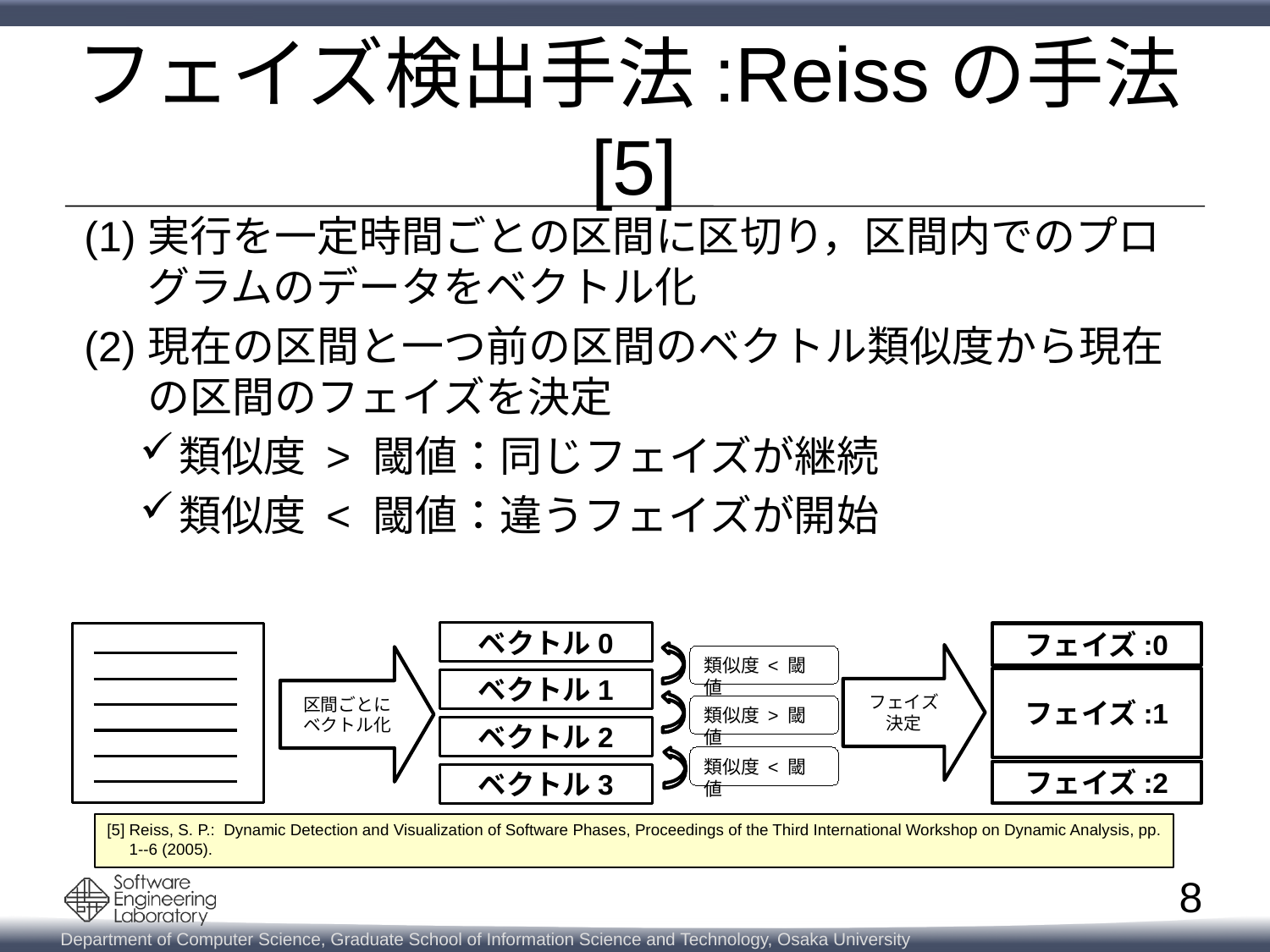

# フェイズ検出手法:Reissの手法[5]
実行を一定時間ごとの区間に区切り，区間内でのプログラムのデータをベクトル化
現在の区間と一つ前の区間のベクトル類似度から現在の区間のフェイズを決定
類似度 > 閾値：同じフェイズが継続
類似度 < 閾値：違うフェイズが開始
ベクトル0
ベクトル1
ベクトル2
ベクトル3
フェイズ:0
フェイズ:1
フェイズ:2

フェイズ
決定
類似度 < 閾値
区間ごとに
ベクトル化

類似度 > 閾値

類似度 < 閾値

[5] Reiss, S. P.:  Dynamic Detection and Visualization of Software Phases, Proceedings of the Third International Workshop on Dynamic Analysis, pp.
     1--6 (2005).

8